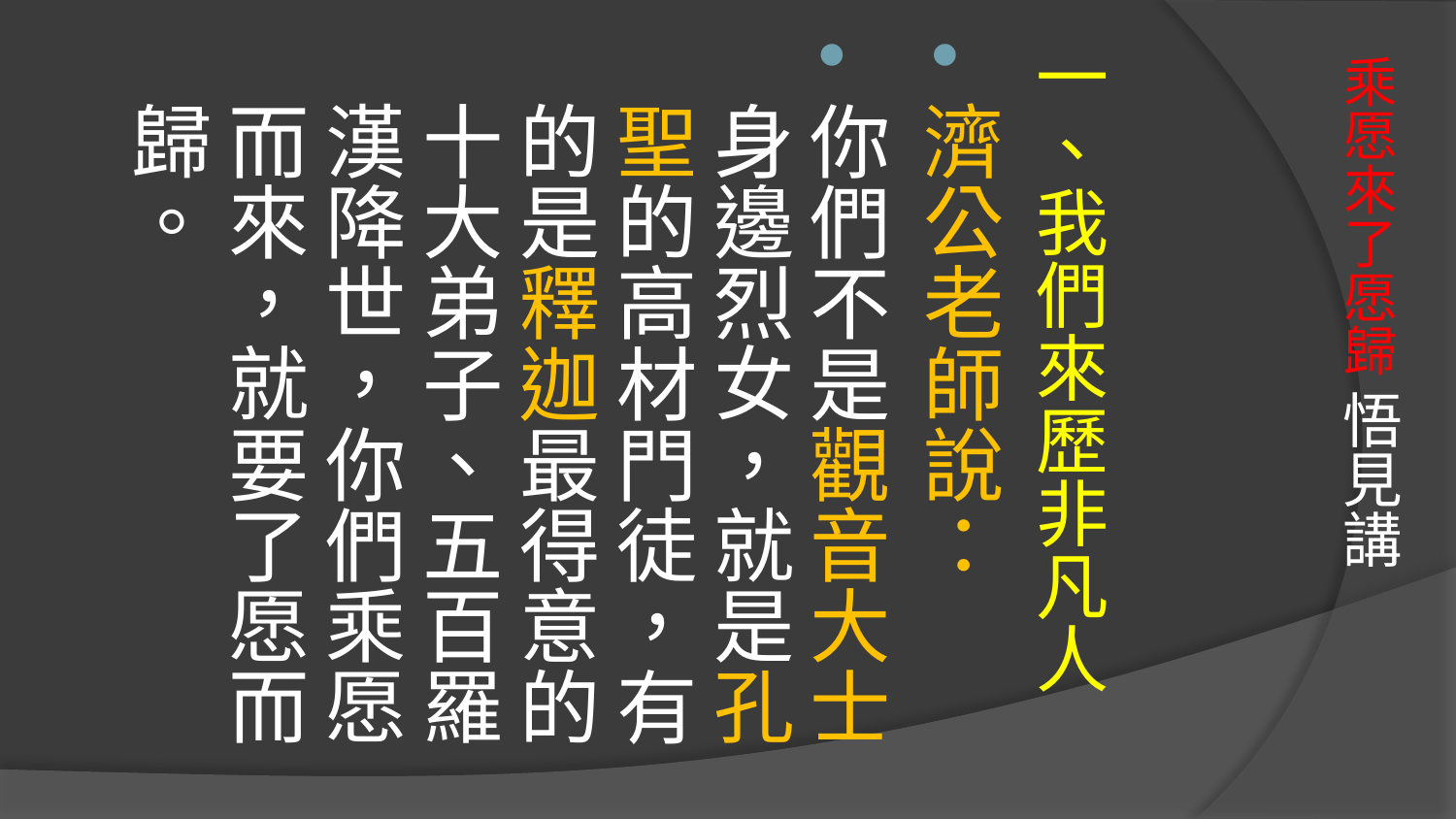

一、我們來歷非凡人
濟公老師說：
你們不是觀音大士身邊烈女，就是孔聖的高材門徒，有的是釋迦最得意的十大弟子、五百羅漢降世，你們乘愿而來，就要了愿而歸。

# 乘愿來了愿歸 悟見講